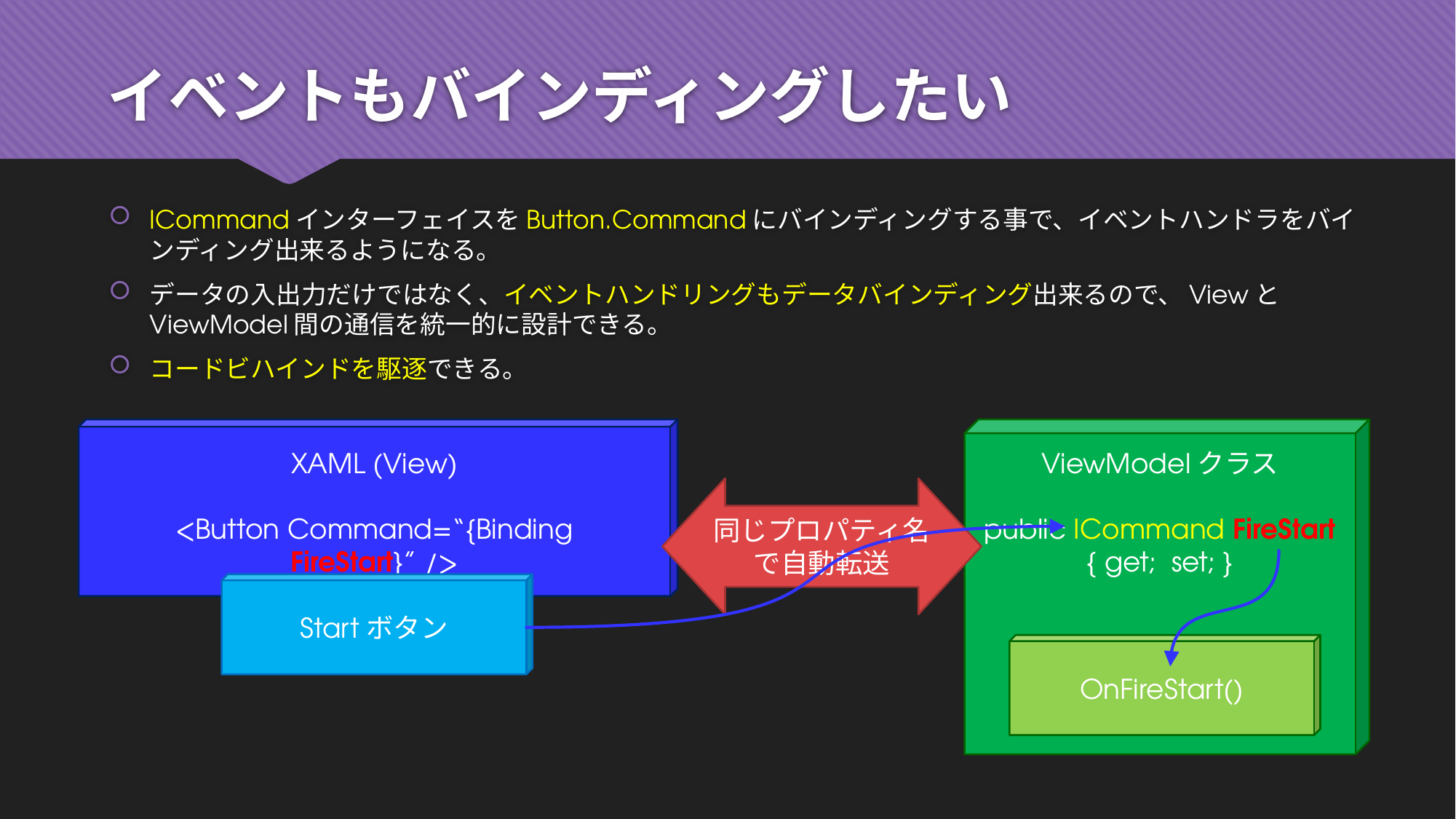

# イベントもバインディングしたい
ICommandインターフェイスをButton.Commandにバインディングする事で、イベントハンドラをバインディング出来るようになる。
データの入出力だけではなく、イベントハンドリングもデータバインディング出来るので、ViewとViewModel間の通信を統一的に設計できる。
コードビハインドを駆逐できる。
XAML (View)

<Button Command=“{Binding FireStart}” />
ViewModelクラス

public ICommand FireStart
{ get;  set; }

同じプロパティ名で自動転送
Startボタン
OnFireStart()